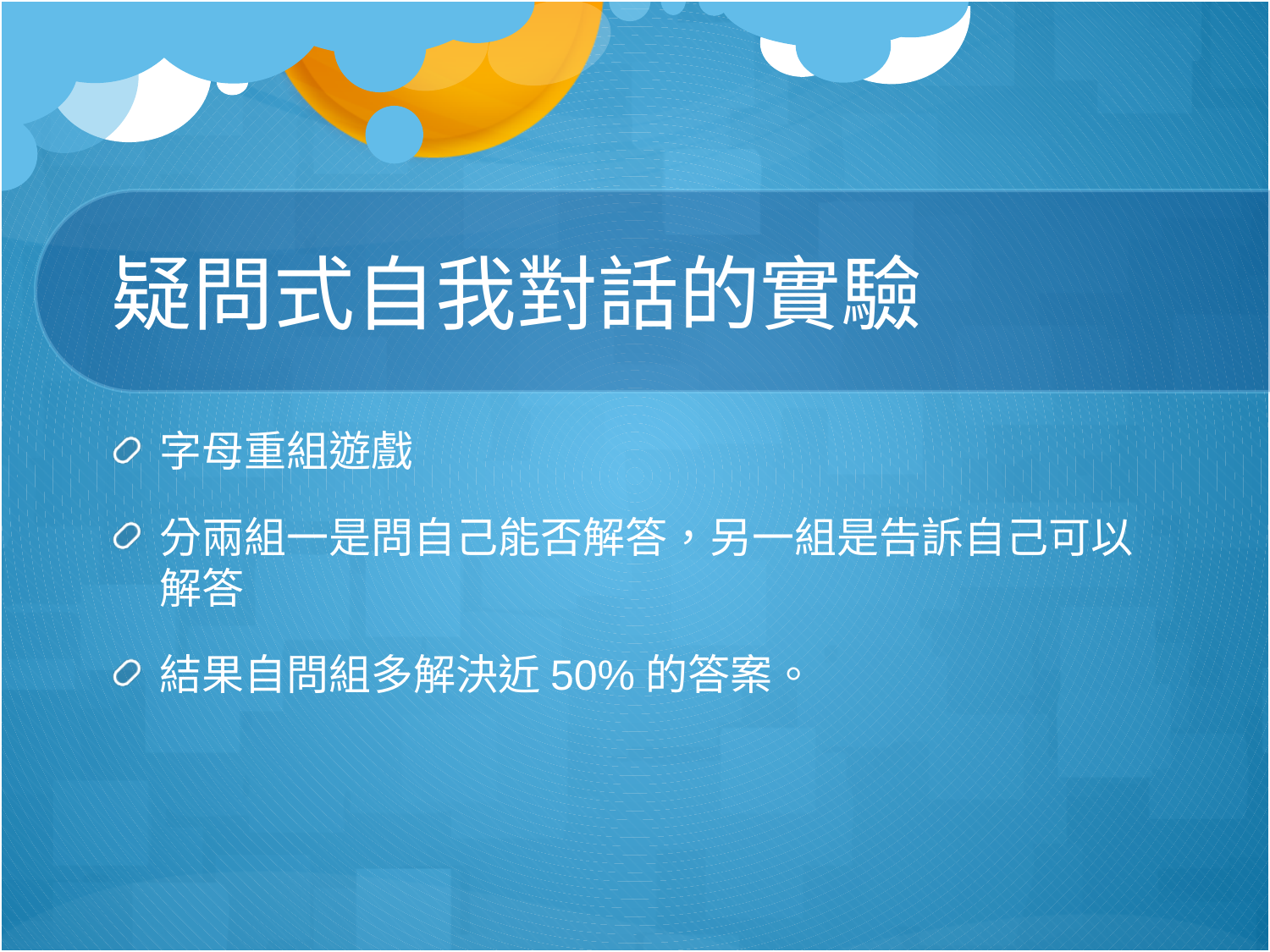

# 疑問式自我對話的實驗
字母重組遊戲
分兩組一是問自己能否解答，另一組是告訴自己可以解答
結果自問組多解決近50%的答案。